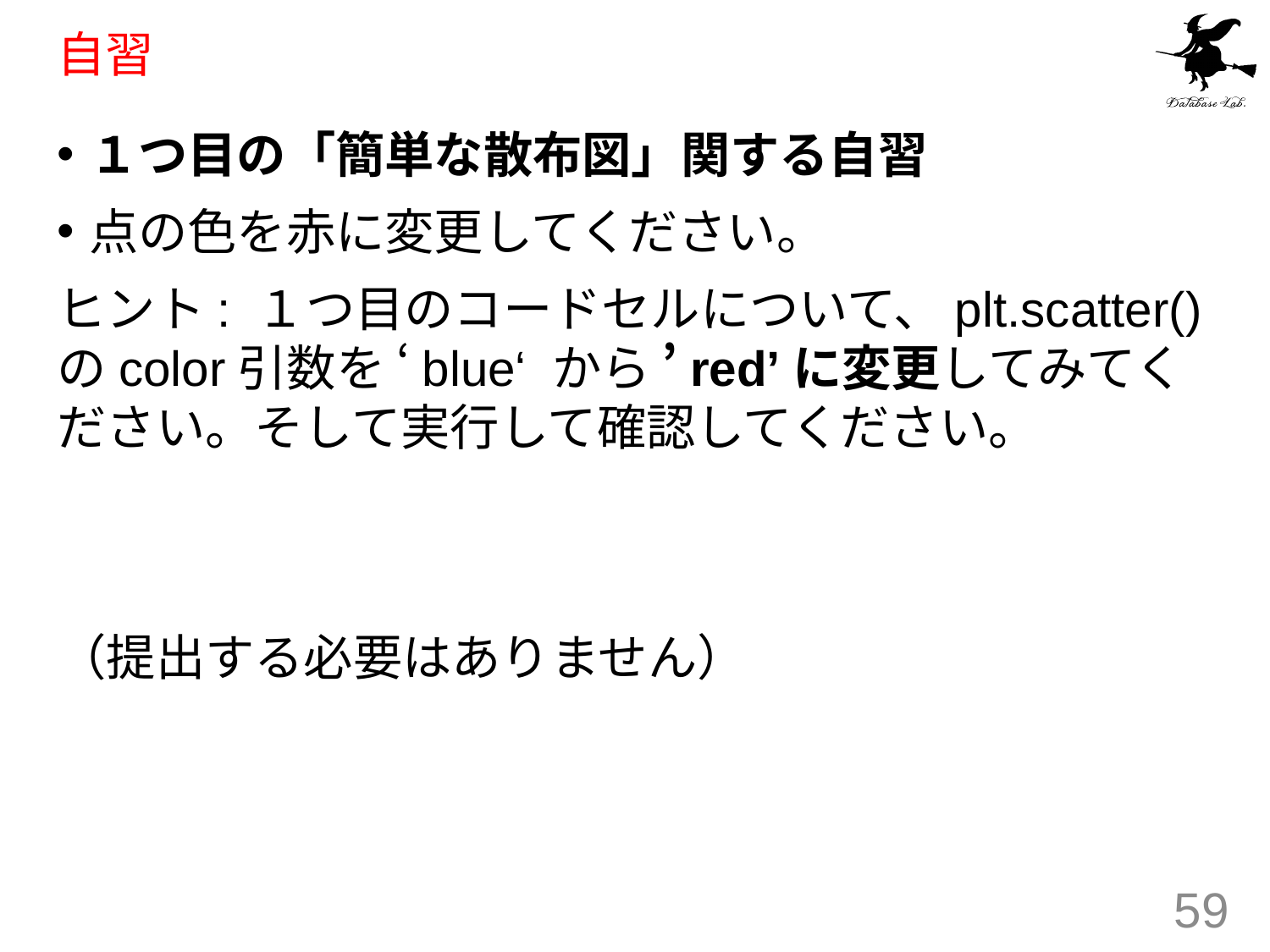

# 自習
１つ目の「簡単な散布図」関する自習
点の色を赤に変更してください。
ヒント: １つ目のコードセルについて、plt.scatter()のcolor引数を ‘blue‘ から ’red’に変更してみてください。そして実行して確認してください。

（提出する必要はありません）
59